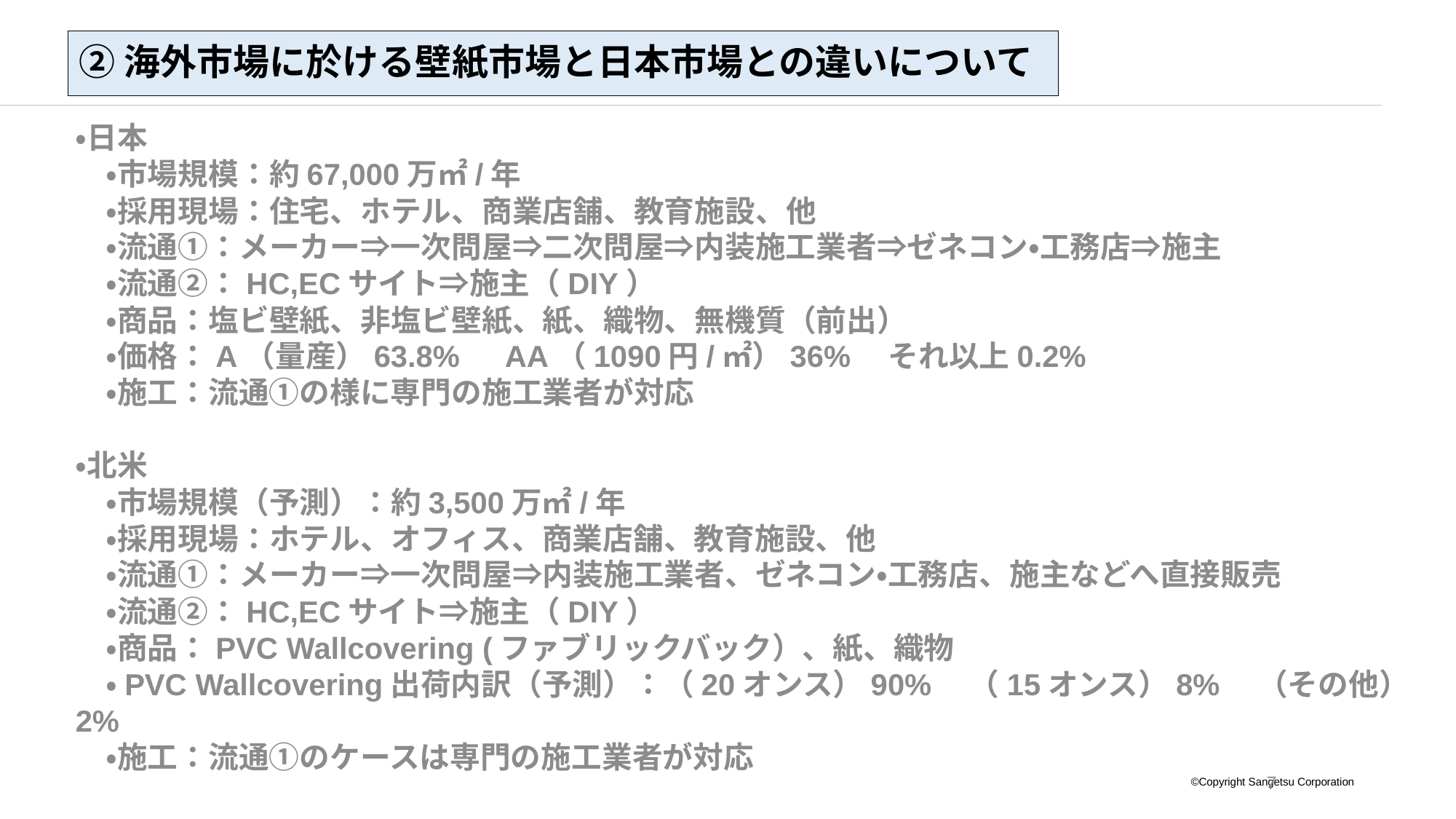

# ②海外市場に於ける壁紙市場と日本市場との違いについて
・日本
　・市場規模：約67,000万㎡/年
　・採用現場：住宅、ホテル、商業店舗、教育施設、他
　・流通①：メーカー⇒一次問屋⇒二次問屋⇒内装施工業者⇒ゼネコン・工務店⇒施主
　・流通②：HC,ECサイト⇒施主（DIY）
　・商品：塩ビ壁紙、非塩ビ壁紙、紙、織物、無機質（前出）
　・価格：A（量産）63.8%　AA（1090円/㎡）36%　それ以上0.2%
　・施工：流通①の様に専門の施工業者が対応

・北米
　・市場規模（予測）：約3,500万㎡/年
　・採用現場：ホテル、オフィス、商業店舗、教育施設、他
　・流通①：メーカー⇒一次問屋⇒内装施工業者、ゼネコン・工務店、施主などへ直接販売
　・流通②：HC,ECサイト⇒施主（DIY）
　・商品：PVC Wallcovering (ファブリックバック）、紙、織物
　・PVC Wallcovering出荷内訳（予測）：（20オンス）90%　（15オンス）8%　（その他）2%
　・施工：流通①のケースは専門の施工業者が対応

7